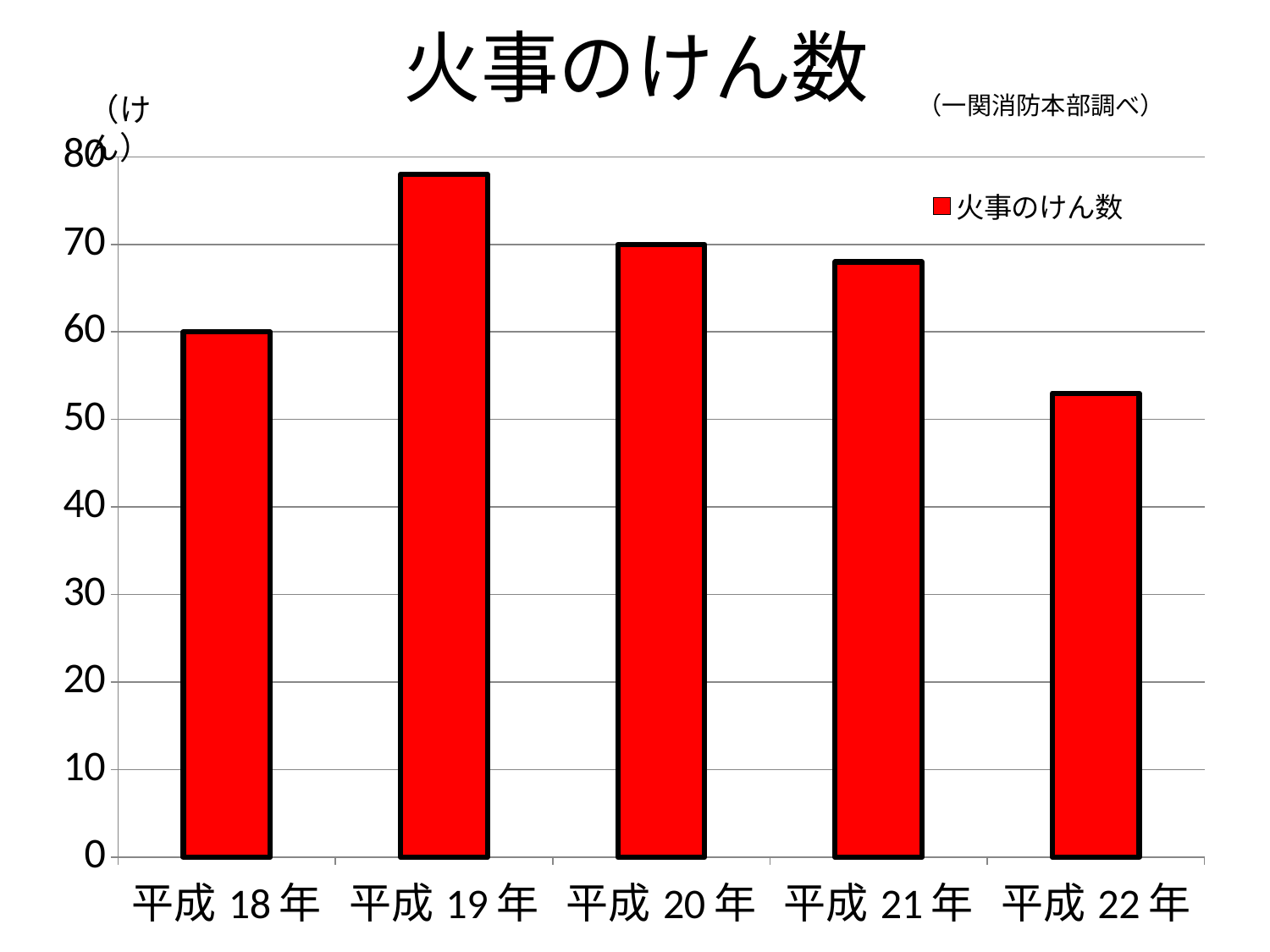

# 火事のけん数
（一関消防本部調べ）
（けん）

### Chart

| Category | 火事のけん数 |
|---|---|
| 平成18年 | 60.0 |
| 平成19年 | 78.0 |
| 平成20年 | 70.0 |
| 平成21年 | 68.0 |
| 平成22年 | 53.0 |